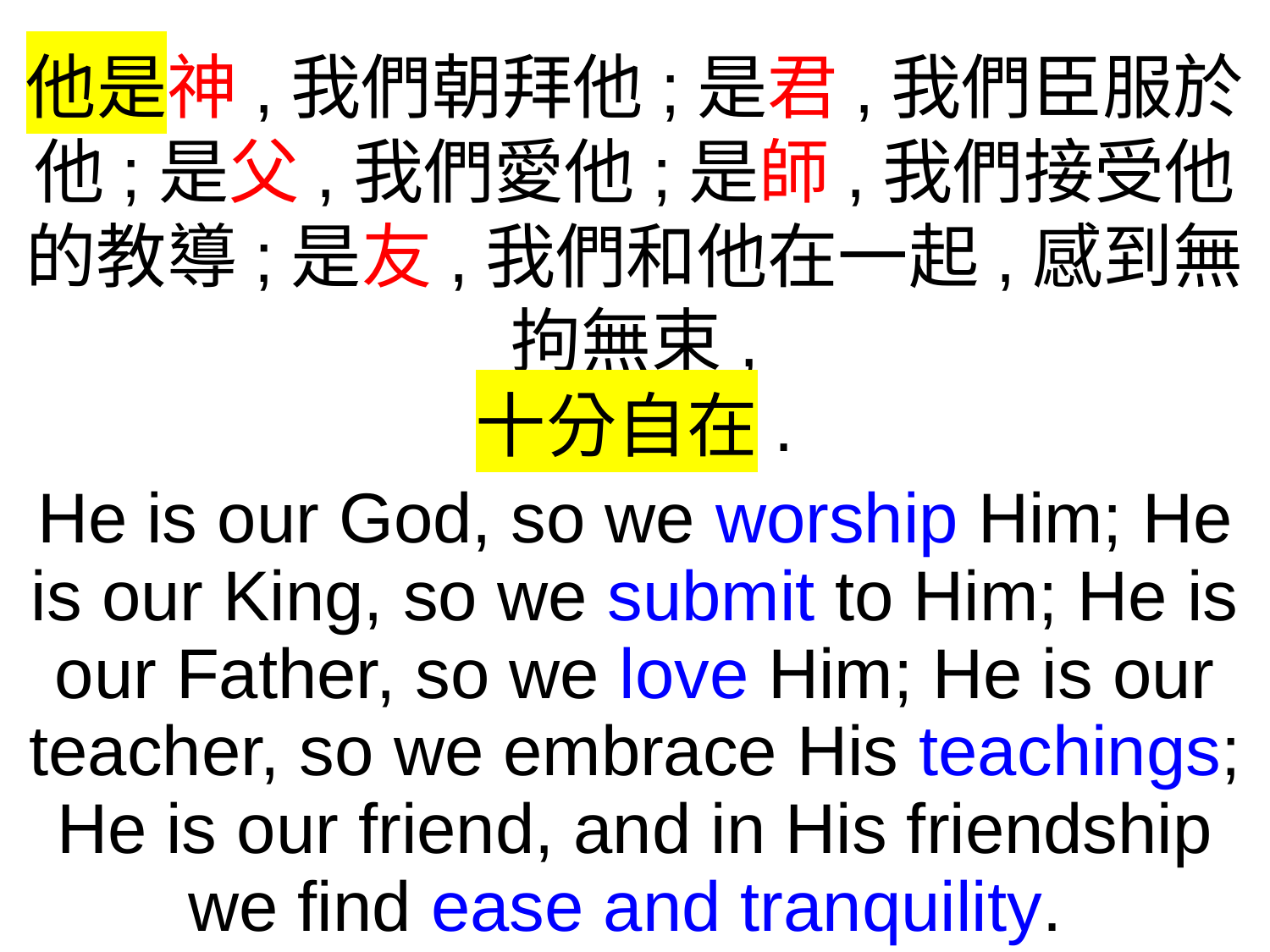

他是神,我們朝拜他;是君,我們臣服於他;是父,我們愛他;是師,我們接受他的教導;是友,我們和他在一起,感到無拘無束,
十分自在.
He is our God, so we worship Him; He is our King, so we submit to Him; He is our Father, so we love Him; He is our teacher, so we embrace His teachings; He is our friend, and in His friendship we find ease and tranquility.